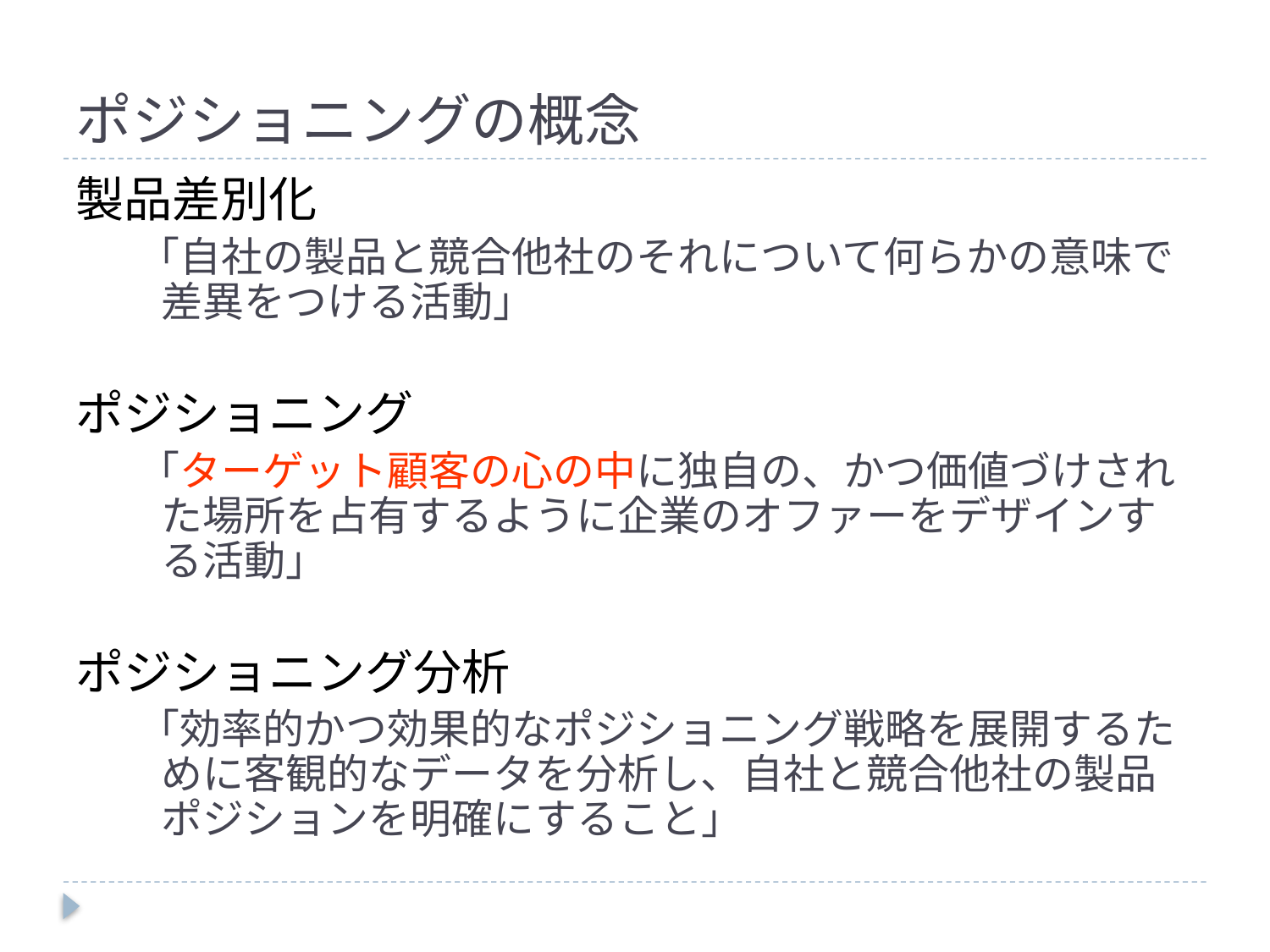

# ポジショニングの概念
製品差別化
「自社の製品と競合他社のそれについて何らかの意味で差異をつける活動」

ポジショニング
「ターゲット顧客の心の中に独自の、かつ価値づけされた場所を占有するように企業のオファーをデザインする活動」

ポジショニング分析
「効率的かつ効果的なポジショニング戦略を展開するために客観的なデータを分析し、自社と競合他社の製品ポジションを明確にすること」